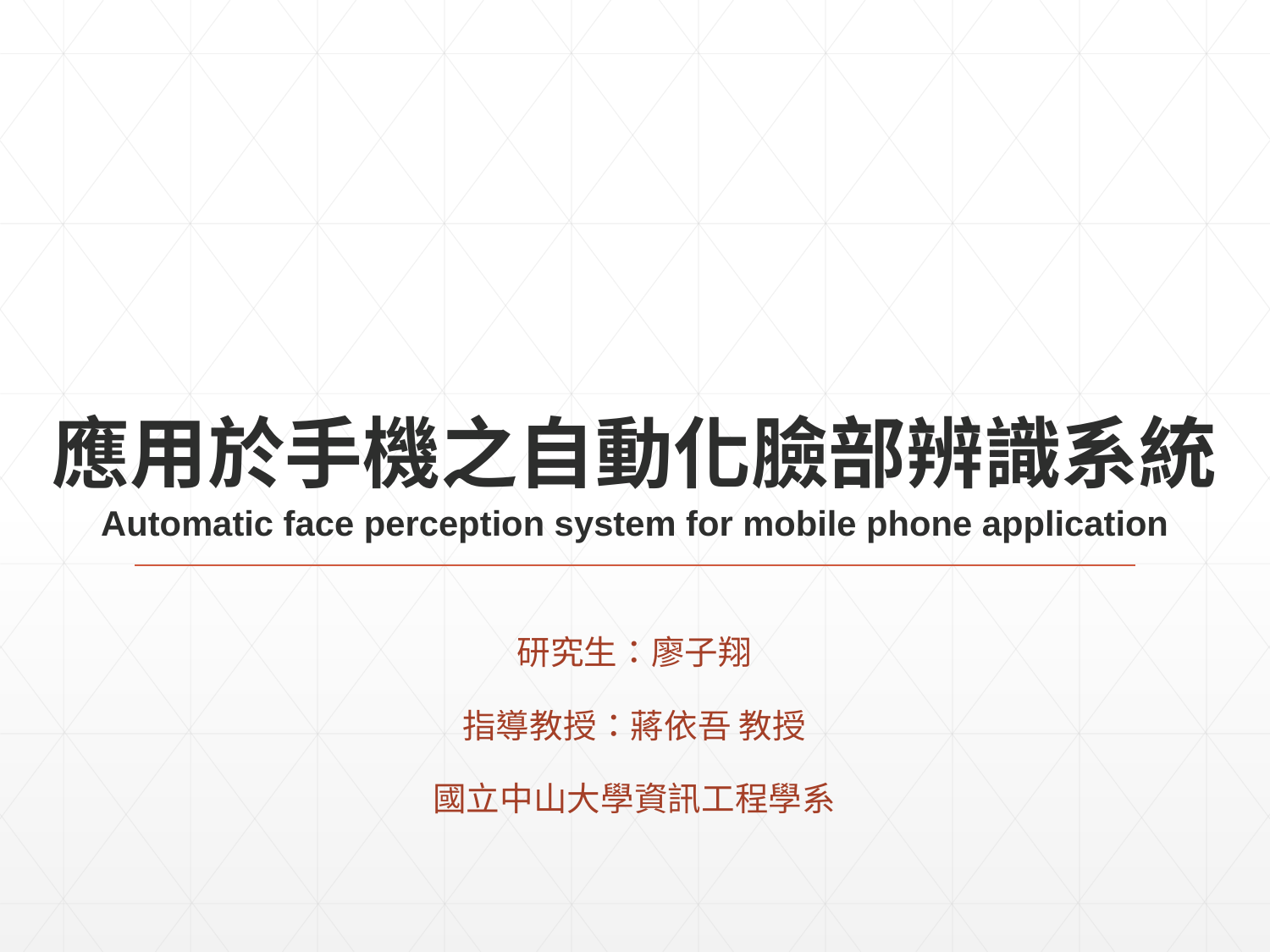

# 應用於手機之自動化臉部辨識系統 Automatic face perception system for mobile phone application
研究生：廖子翔
指導教授：蔣依吾 教授
國立中山大學資訊工程學系